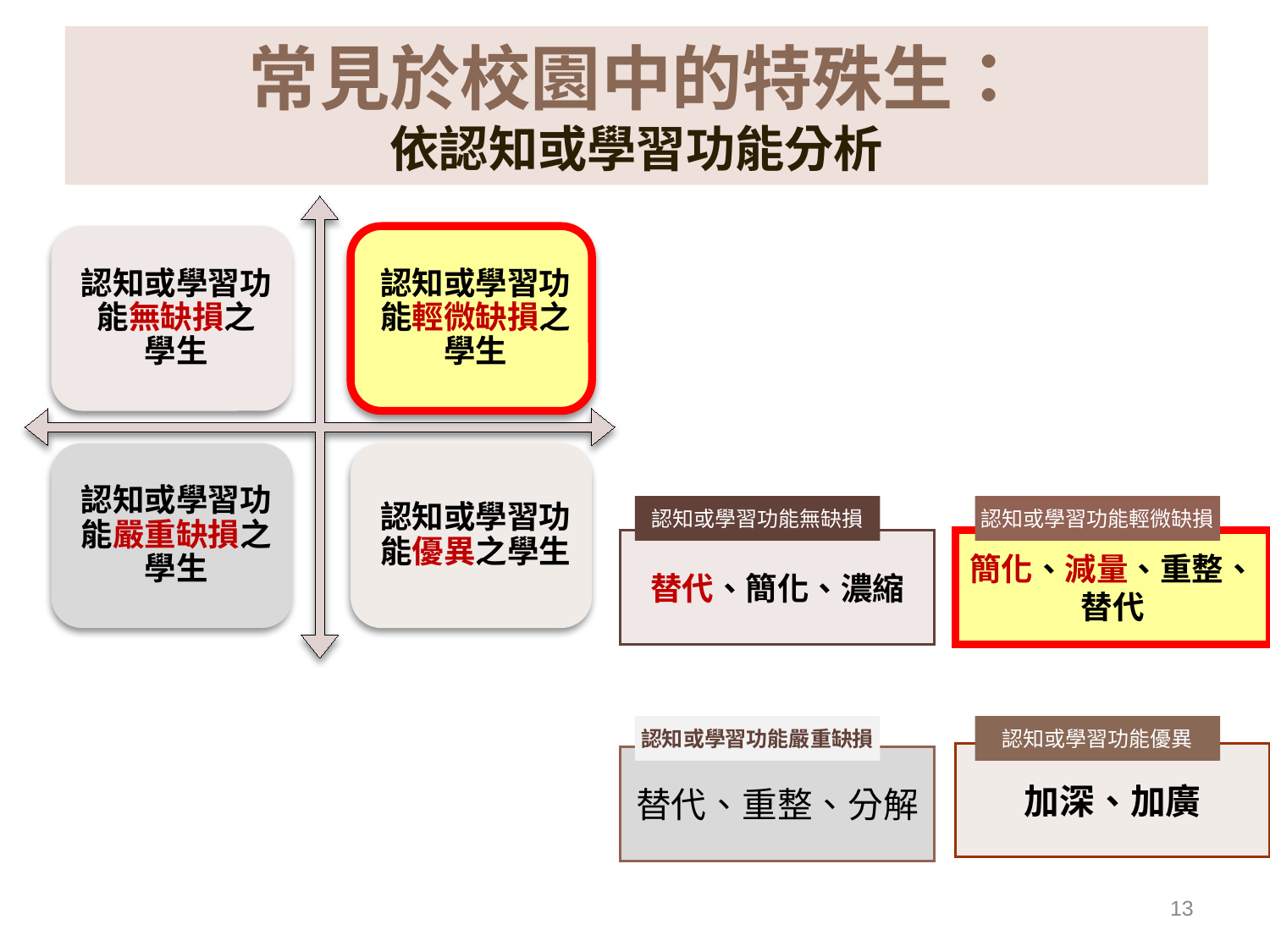

# 常見於校園中的特殊生： 依認知或學習功能分析
認知或學習功能無缺損之
學生
認知或學習功能輕微缺損之學生
認知或學習功能嚴重缺損之學生
認知或學習功能優異之學生
認知或學習功能無缺損
替代、簡化、濃縮
認知或學習功能輕微缺損
簡化、減量、重整、
替代
認知或學習功能嚴重缺損
替代、重整、分解
認知或學習功能優異
加深、加廣
13